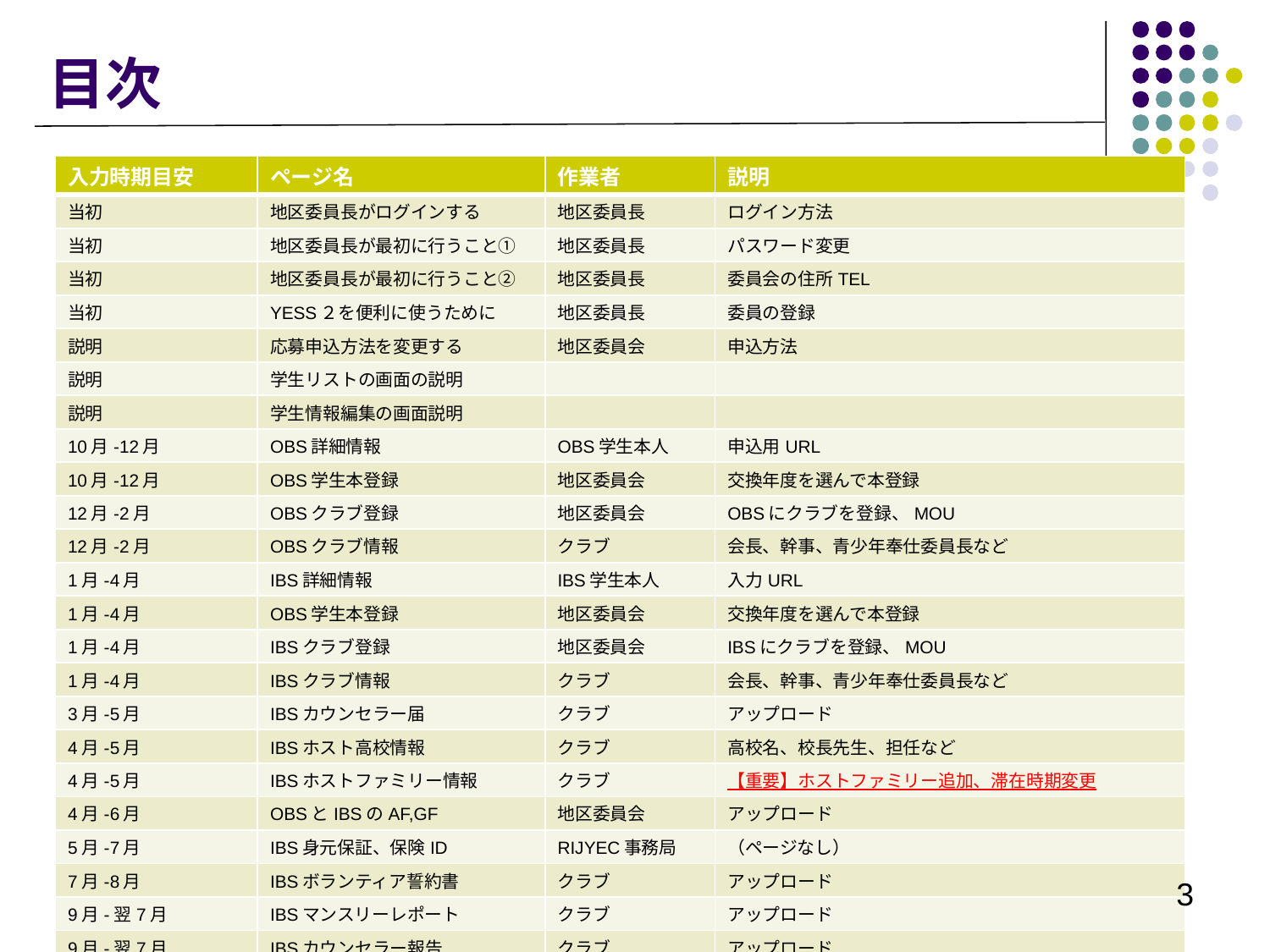

# 目次
| 入力時期目安 | ページ名 | 作業者 | 説明 |
| --- | --- | --- | --- |
| 当初 | 地区委員長がログインする | 地区委員長 | ログイン方法 |
| 当初 | 地区委員長が最初に行うこと① | 地区委員長 | パスワード変更 |
| 当初 | 地区委員長が最初に行うこと② | 地区委員長 | 委員会の住所TEL |
| 当初 | YESS２を便利に使うために | 地区委員長 | 委員の登録 |
| 説明 | 応募申込方法を変更する | 地区委員会 | 申込方法 |
| 説明 | 学生リストの画面の説明 |  |  |
| 説明 | 学生情報編集の画面説明 |  |  |
| 10月-12月 | OBS詳細情報 | OBS学生本人 | 申込用URL |
| 10月-12月 | OBS学生本登録 | 地区委員会 | 交換年度を選んで本登録 |
| 12月-2月 | OBSクラブ登録 | 地区委員会 | OBSにクラブを登録、MOU |
| 12月-2月 | OBSクラブ情報 | クラブ | 会長、幹事、青少年奉仕委員長など |
| 1月-4月 | IBS詳細情報 | IBS学生本人 | 入力URL |
| 1月-4月 | OBS学生本登録 | 地区委員会 | 交換年度を選んで本登録 |
| 1月-4月 | IBSクラブ登録 | 地区委員会 | IBSにクラブを登録、MOU |
| 1月-4月 | IBSクラブ情報 | クラブ | 会長、幹事、青少年奉仕委員長など |
| 3月-5月 | IBSカウンセラー届 | クラブ | アップロード |
| 4月-5月 | IBSホスト高校情報 | クラブ | 高校名、校長先生、担任など |
| 4月-5月 | IBSホストファミリー情報 | クラブ | 【重要】ホストファミリー追加、滞在時期変更 |
| 4月-6月 | OBSとIBSのAF,GF | 地区委員会 | アップロード |
| 5月-7月 | IBS身元保証、保険ID | RIJYEC事務局 | （ページなし） |
| 7月-8月 | IBSボランティア誓約書 | クラブ | アップロード |
| 9月-翌7月 | IBSマンスリーレポート | クラブ | アップロード |
| 9月-翌7月 | IBSカウンセラー報告 | クラブ | アップロード |
| 7月-8月（帰国時随時） | 交換学生帰国処理 | 地区委員会 | 【重要】ステータス変更／帰国日、卒業帰国、早期帰国 |
3